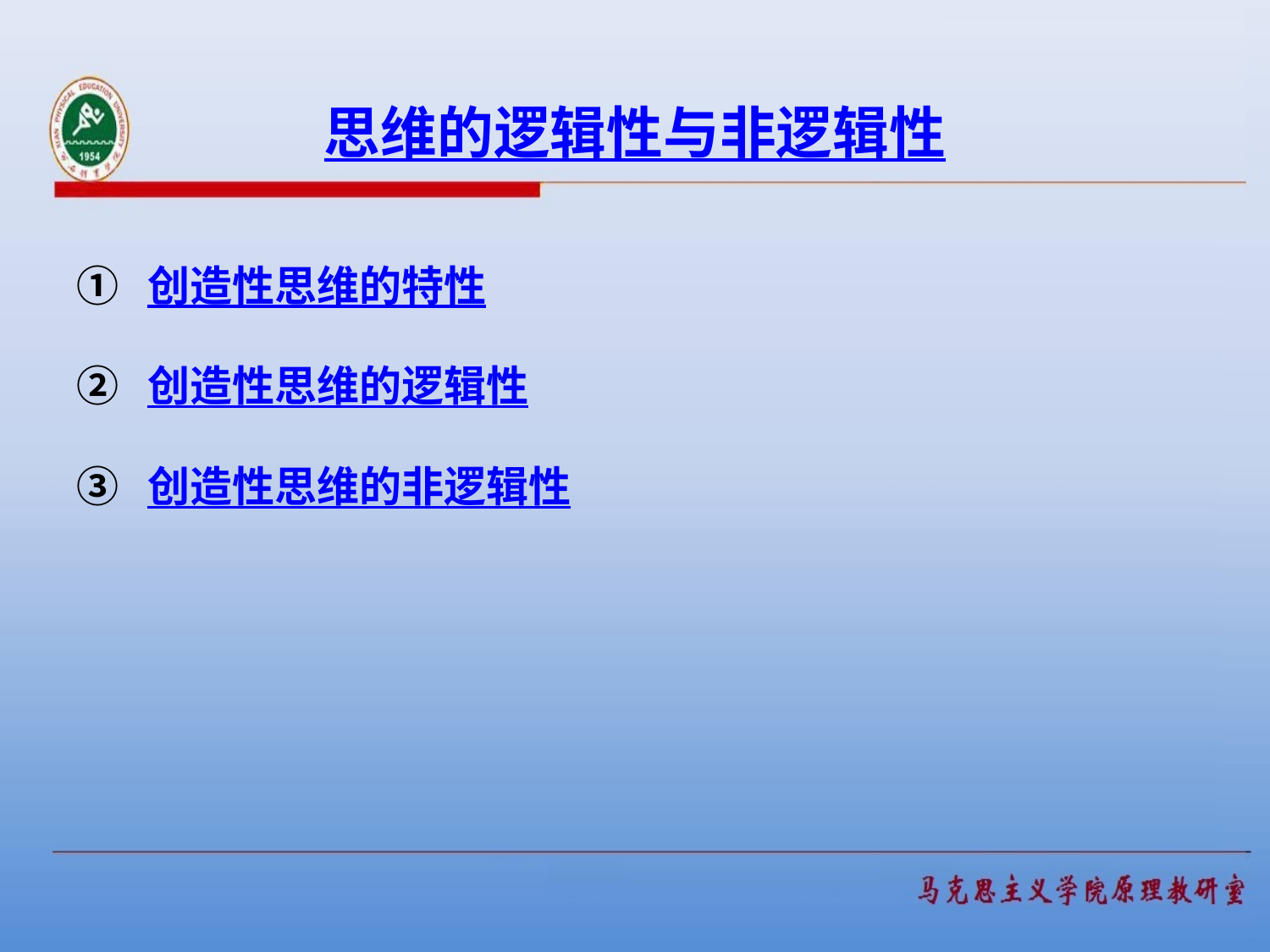

# 思维的逻辑性与非逻辑性
创造性思维的特性
创造性思维的逻辑性
创造性思维的非逻辑性